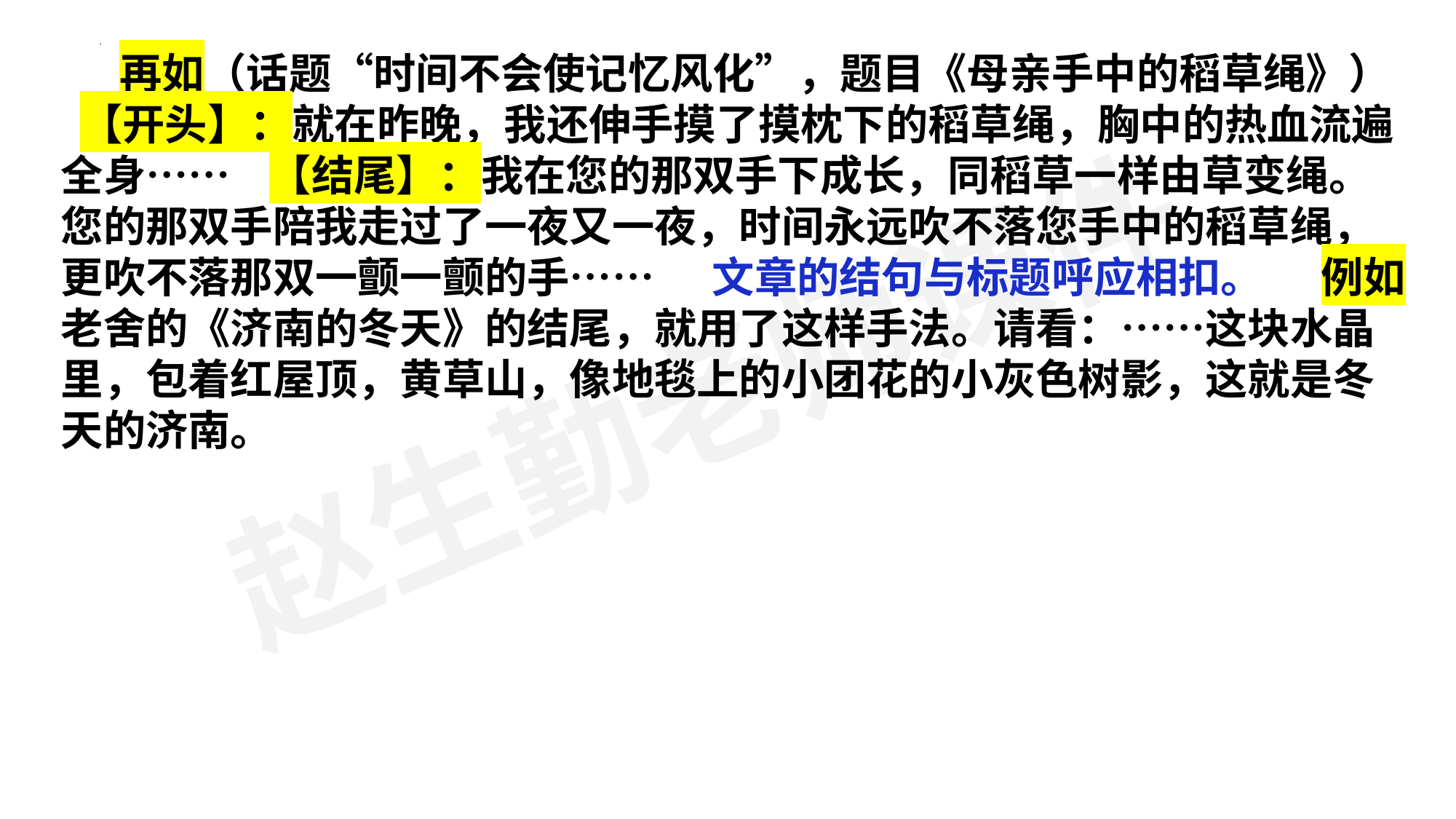

再如（话题“时间不会使记忆风化”，题目《母亲手中的稻草绳》）    【开头】：就在昨晚，我还伸手摸了摸枕下的稻草绳，胸中的热血流遍全身……    【结尾】：我在您的那双手下成长，同稻草一样由草变绳。您的那双手陪我走过了一夜又一夜，时间永远吹不落您手中的稻草绳，更吹不落那双一颤一颤的手……      文章的结句与标题呼应相扣。      例如老舍的《济南的冬天》的结尾，就用了这样手法。请看：……这块水晶里，包着红屋顶，黄草山，像地毯上的小团花的小灰色树影，这就是冬天的济南。